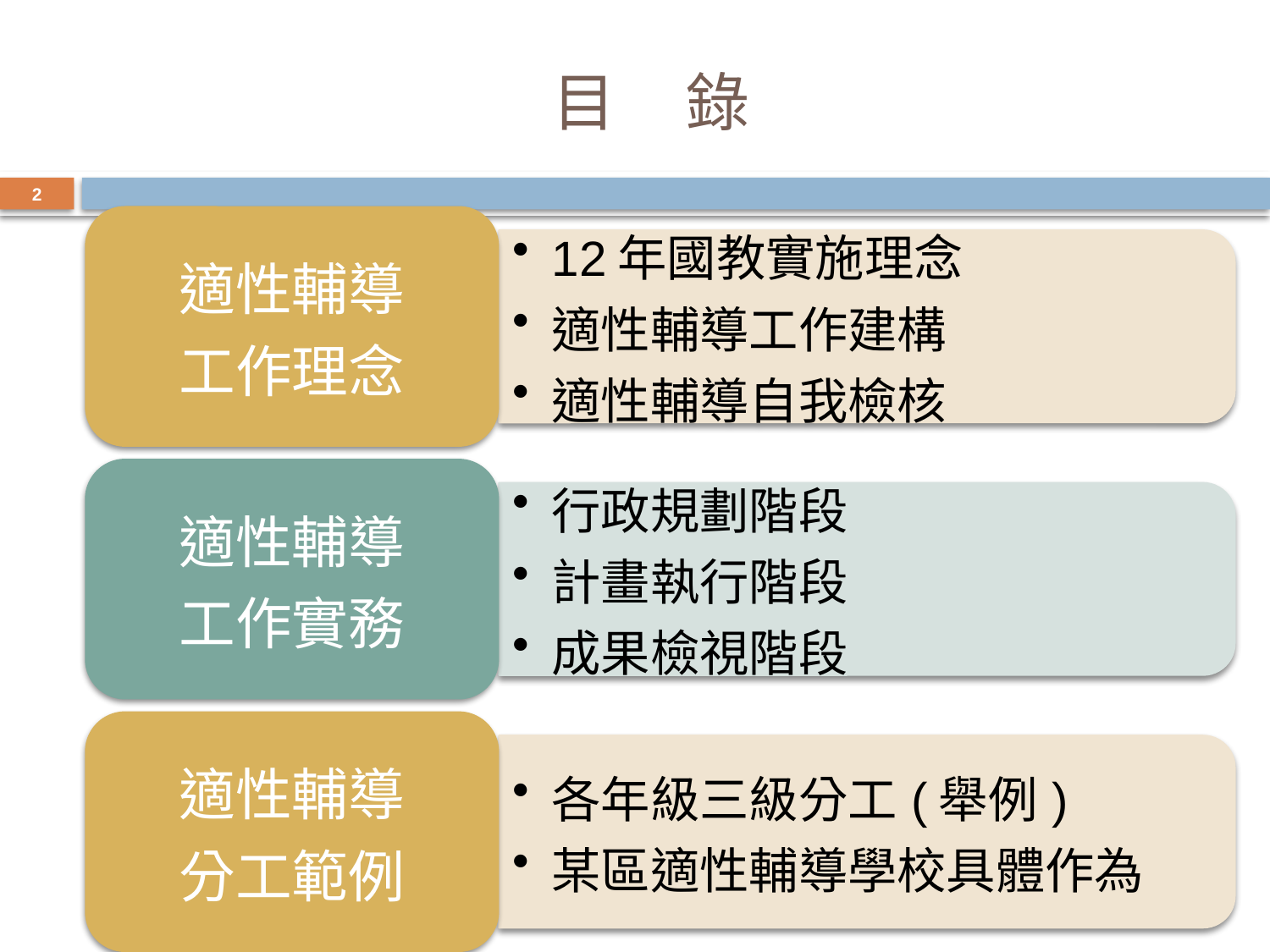

# 目     錄
2
適性輔導
工作理念
12年國教實施理念
適性輔導工作建構
適性輔導
工作實務
行政規劃階段
計畫執行階段
適性輔導
分工範例
各年級三級分工(舉例)
某區適性輔導學校具體作為
適性輔導自我檢核
成果檢視階段